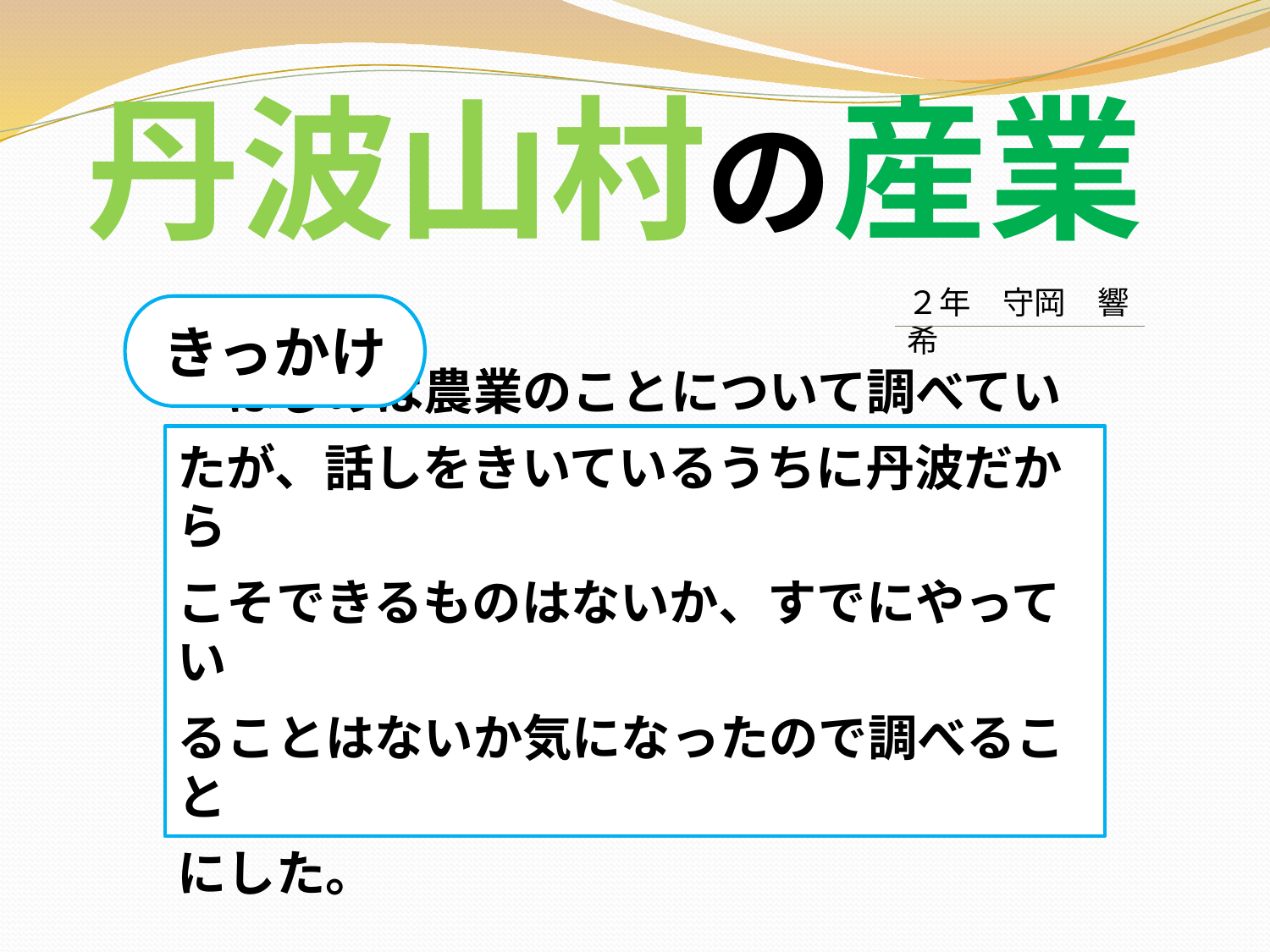

丹波山村の産業
２年　守岡　響希
きっかけ
　はじめは農業のことについて調べてい

たが、話しをきいているうちに丹波だから

こそできるものはないか、すでにやってい

ることはないか気になったので調べること

にした。